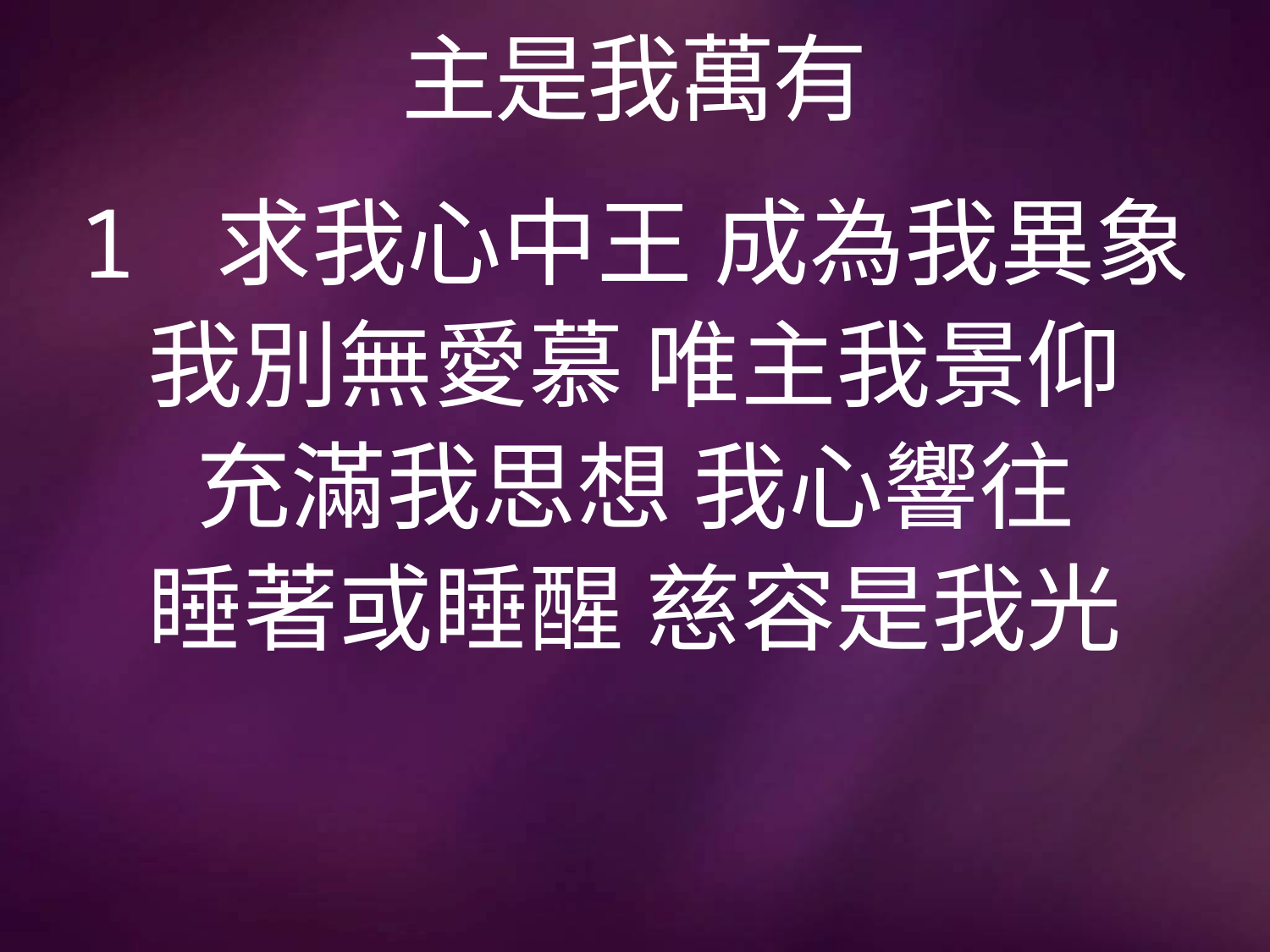

# 主是我萬有
1 求我心中王 成為我異象
我別無愛慕 唯主我景仰
充滿我思想 我心響往
睡著或睡醒 慈容是我光